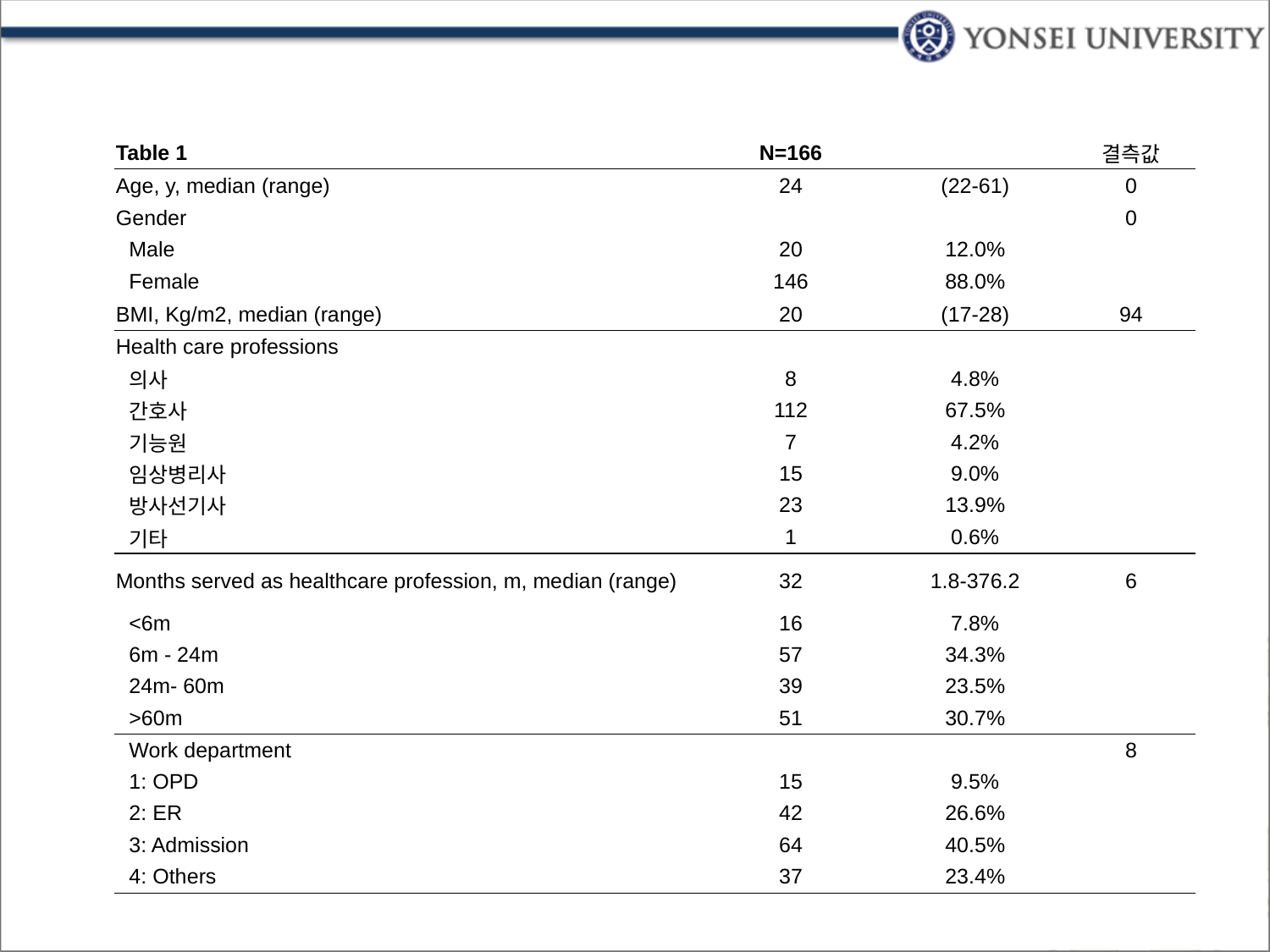

| Table 1 | N=166 |  | 결측값 |
| --- | --- | --- | --- |
| Age, y, median (range) | 24 | (22-61) | 0 |
| Gender |  |  | 0 |
| Male | 20 | 12.0% |  |
| Female | 146 | 88.0% |  |
| BMI, Kg/m2, median (range) | 20 | (17-28) | 94 |
| Health care professions |  |  |  |
| 의사 | 8 | 4.8% |  |
| 간호사 | 112 | 67.5% |  |
| 기능원 | 7 | 4.2% |  |
| 임상병리사 | 15 | 9.0% |  |
| 방사선기사 | 23 | 13.9% |  |
| 기타 | 1 | 0.6% |  |
| Months served as healthcare profession, m, median (range) | 32 | 1.8-376.2 | 6 |
| <6m | 16 | 7.8% |  |
| 6m - 24m | 57 | 34.3% |  |
| 24m- 60m | 39 | 23.5% |  |
| >60m | 51 | 30.7% |  |
| Work department |  |  | 8 |
| 1: OPD | 15 | 9.5% |  |
| 2: ER | 42 | 26.6% |  |
| 3: Admission | 64 | 40.5% |  |
| 4: Others | 37 | 23.4% |  |